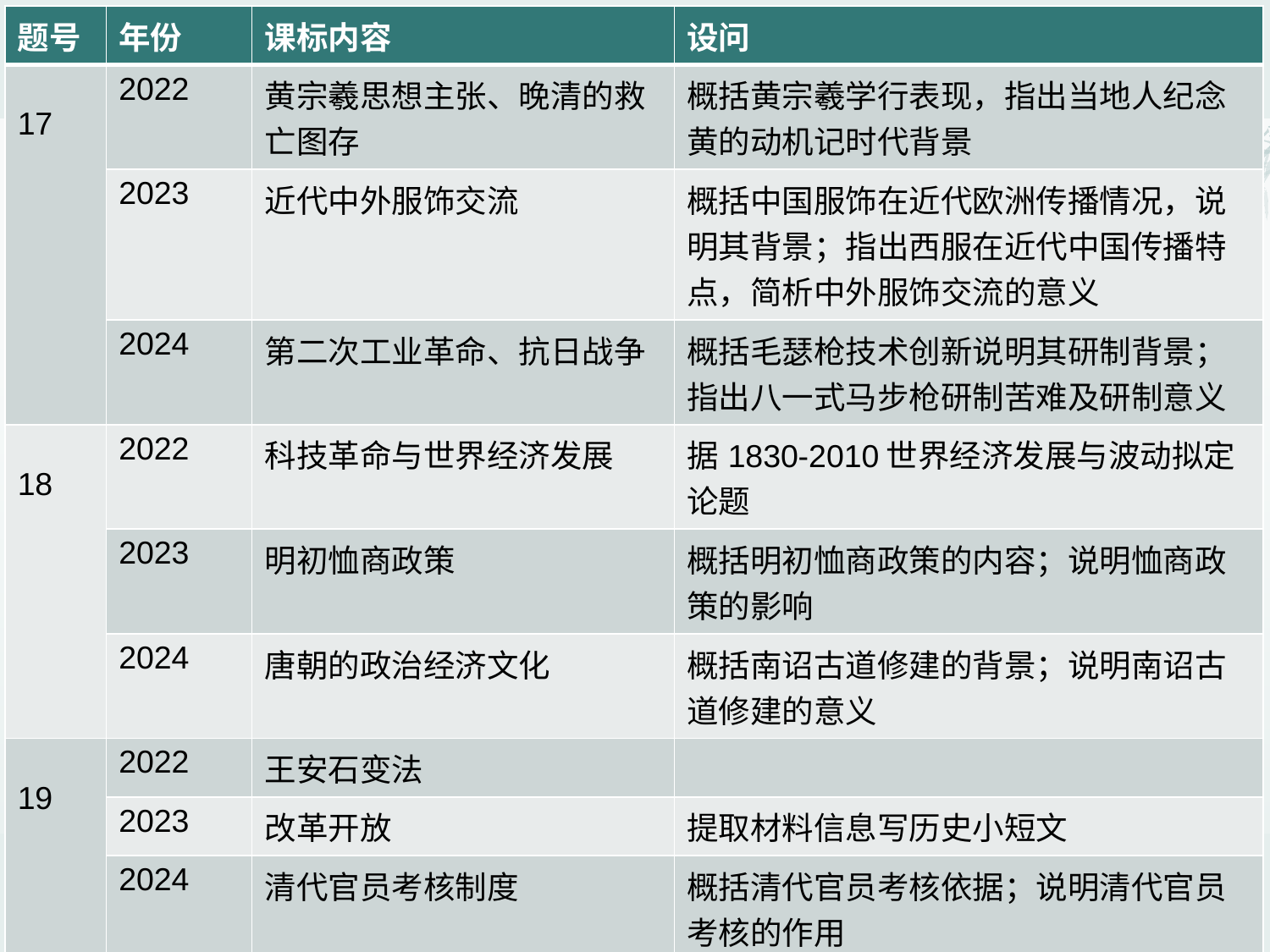

| 题号 | 年份 | 课标内容 | 设问 |
| --- | --- | --- | --- |
| 17 | 2022 | 黄宗羲思想主张、晚清的救亡图存 | 概括黄宗羲学行表现，指出当地人纪念黄的动机记时代背景 |
|  | 2023 | 近代中外服饰交流 | 概括中国服饰在近代欧洲传播情况，说明其背景；指出西服在近代中国传播特点，简析中外服饰交流的意义 |
|  | 2024 | 第二次工业革命、抗日战争 | 概括毛瑟枪技术创新说明其研制背景；指出八一式马步枪研制苦难及研制意义 |
| 18 | 2022 | 科技革命与世界经济发展 | 据1830-2010世界经济发展与波动拟定论题 |
|  | 2023 | 明初恤商政策 | 概括明初恤商政策的内容；说明恤商政策的影响 |
|  | 2024 | 唐朝的政治经济文化 | 概括南诏古道修建的背景；说明南诏古道修建的意义 |
| 19 | 2022 | 王安石变法 |  |
|  | 2023 | 改革开放 | 提取材料信息写历史小短文 |
|  | 2024 | 清代官员考核制度 | 概括清代官员考核依据；说明清代官员考核的作用 |
| 20 | 2022 | 拿破仑教育改革 | 概括拿破仑教育改革特点；简析拿破仑教育改革原因 |
|  | 2023 | 晚清救亡图存 | 概括严复对欧洲国家发展历程的认识，简要评价其观点 |